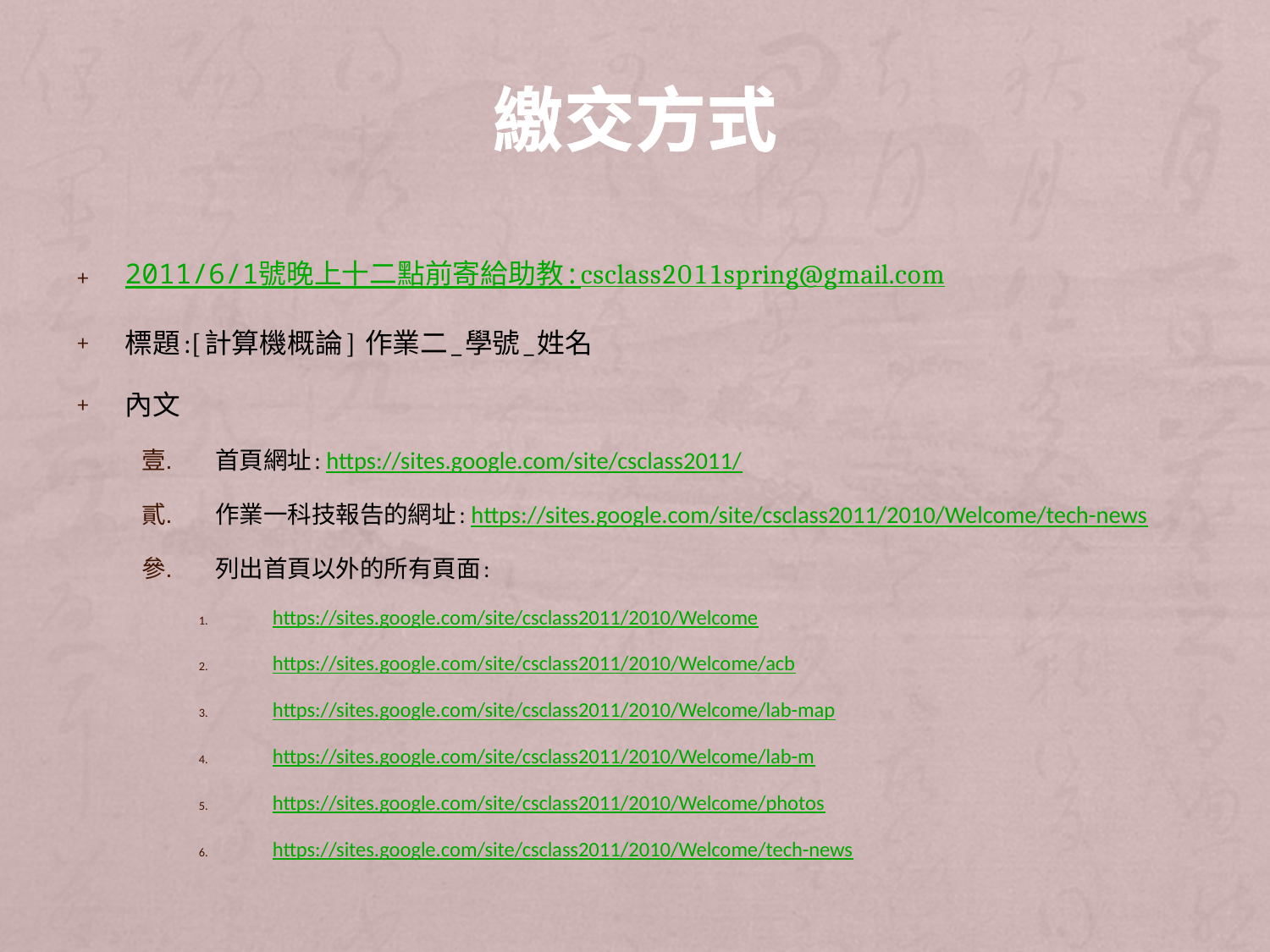

# 繳交方式
2011/6/1號晚上十二點前寄給助教:csclass2011spring@gmail.com
標題:[計算機概論] 作業二_學號_姓名
內文
首頁網址: https://sites.google.com/site/csclass2011/
作業一科技報告的網址: https://sites.google.com/site/csclass2011/2010/Welcome/tech-news
列出首頁以外的所有頁面:
https://sites.google.com/site/csclass2011/2010/Welcome
https://sites.google.com/site/csclass2011/2010/Welcome/acb
https://sites.google.com/site/csclass2011/2010/Welcome/lab-map
https://sites.google.com/site/csclass2011/2010/Welcome/lab-m
https://sites.google.com/site/csclass2011/2010/Welcome/photos
https://sites.google.com/site/csclass2011/2010/Welcome/tech-news